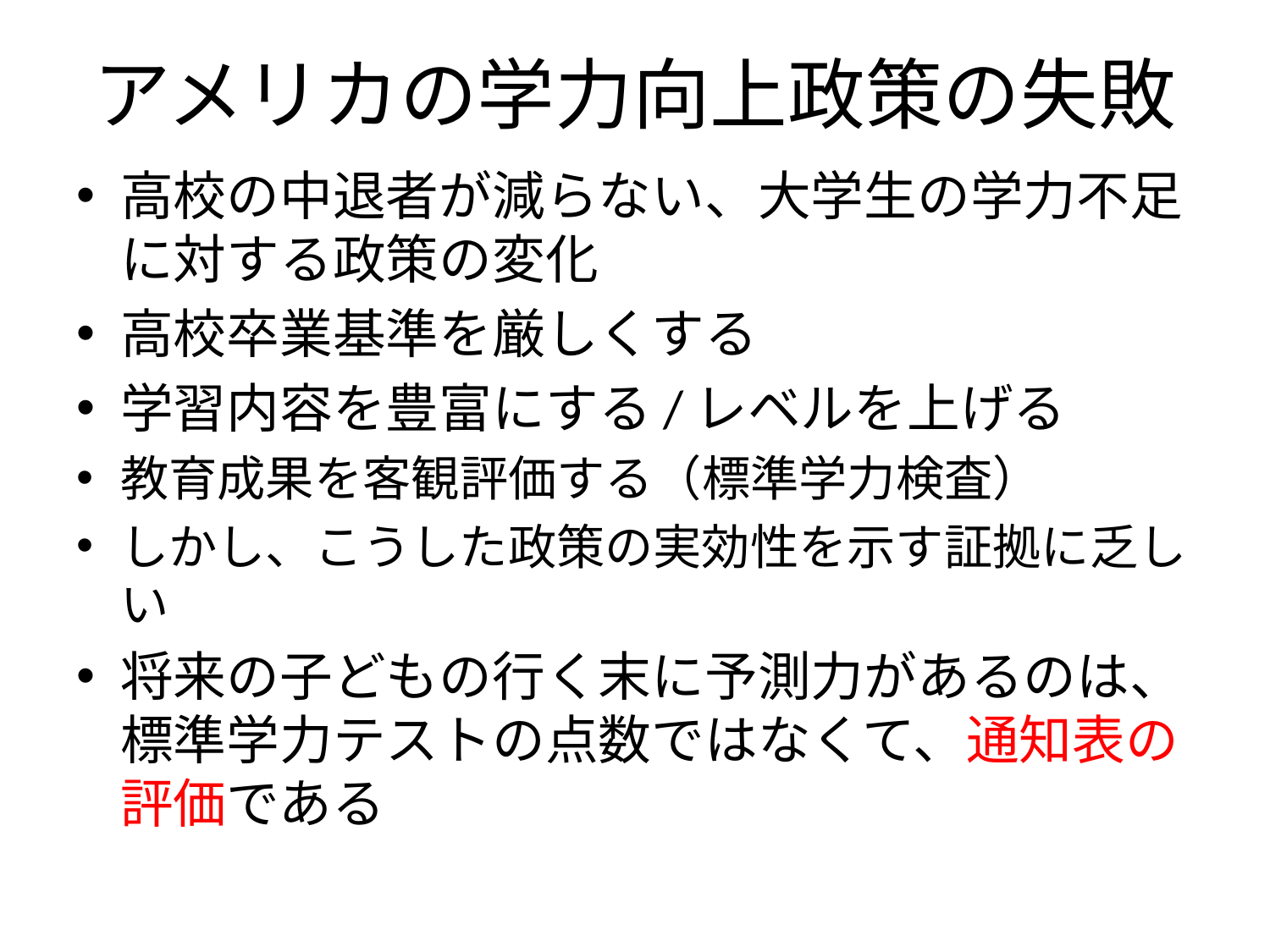

# アメリカの学力向上政策の失敗
高校の中退者が減らない、大学生の学力不足に対する政策の変化
高校卒業基準を厳しくする
学習内容を豊富にする/レベルを上げる
教育成果を客観評価する（標準学力検査）
しかし、こうした政策の実効性を示す証拠に乏しい
将来の子どもの行く末に予測力があるのは、標準学力テストの点数ではなくて、通知表の評価である